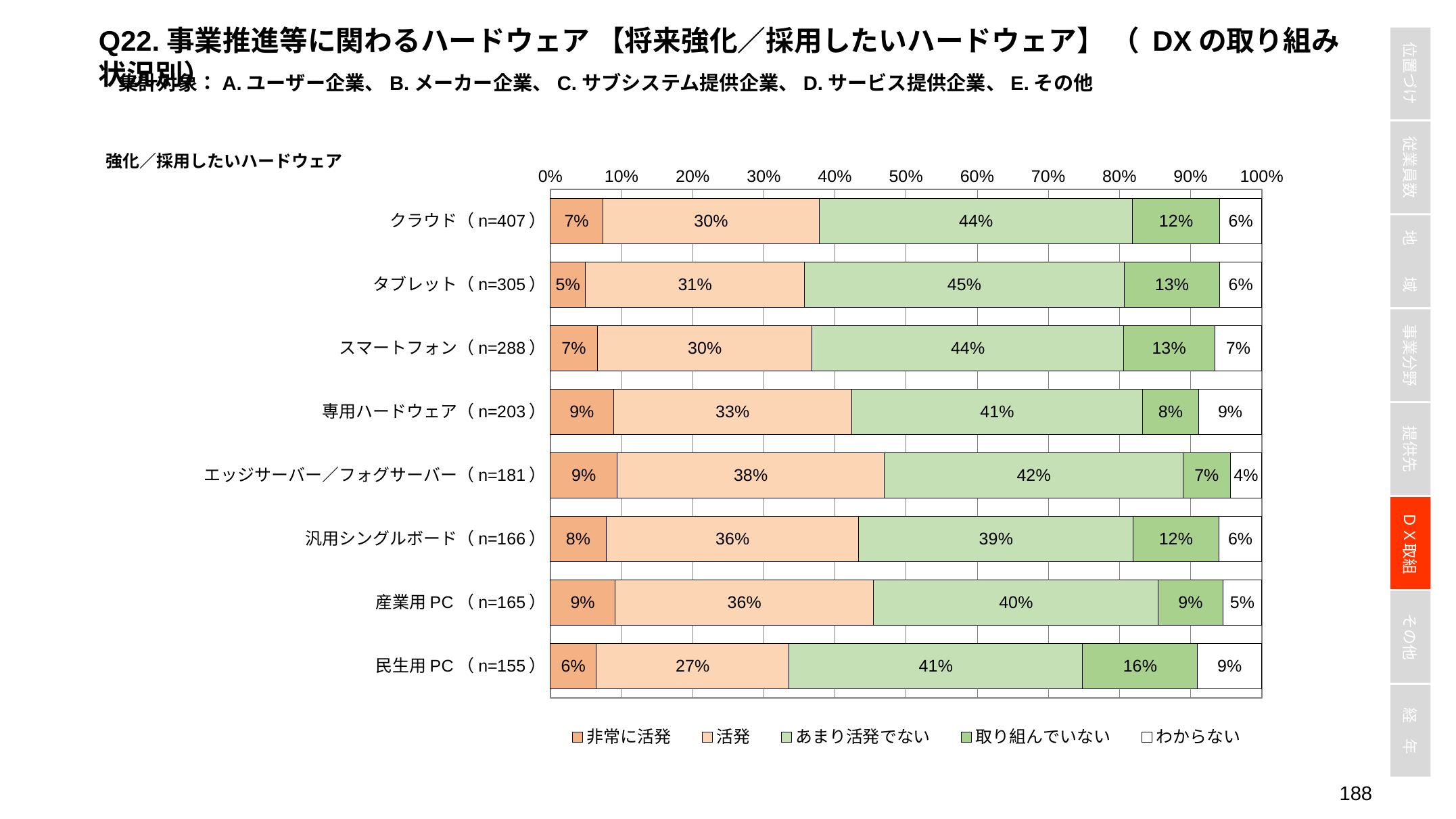

Q22.事業推進等に関わるハードウェア 【将来強化／採用したいハードウェア】 （ DXの取り組み状況別）
集計対象：A.ユーザー企業、B.メーカー企業、C.サブシステム提供企業、D.サービス提供企業、E.その他

### Chart

| Category | 非常に活発 | 活発 | あまり活発でない | 取り組んでいない | わからない |
|---|---|---|---|---|---|
| クラウド（n=407） | 0.07371007371007371 | 0.3046683046683047 | 0.4398034398034398 | 0.12285012285012285 | 0.05896805896805897 |
| タブレット（n=305） | 0.04918032786885246 | 0.3081967213114754 | 0.4491803278688525 | 0.13442622950819672 | 0.05901639344262295 |
| スマートフォン（n=288） | 0.06597222222222222 | 0.3020833333333333 | 0.4375 | 0.1284722222222222 | 0.06597222222222222 |
| 専用ハードウェア（n=203） | 0.08866995073891626 | 0.33497536945812806 | 0.4088669950738916 | 0.07881773399014778 | 0.08866995073891626 |
| エッジサーバー／フォグサーバー（n=181） | 0.09392265193370165 | 0.3756906077348066 | 0.4198895027624309 | 0.06629834254143646 | 0.04419889502762431 |
| 汎用シングルボード（n=166） | 0.0783132530120482 | 0.35542168674698793 | 0.3855421686746988 | 0.12048192771084337 | 0.060240963855421686 |
| 産業用PC（n=165） | 0.09090909090909091 | 0.36363636363636365 | 0.4 | 0.09090909090909091 | 0.05454545454545454 |
| 民生用PC（n=155） | 0.06451612903225806 | 0.2709677419354839 | 0.4129032258064516 | 0.16129032258064516 | 0.09032258064516129 |
188